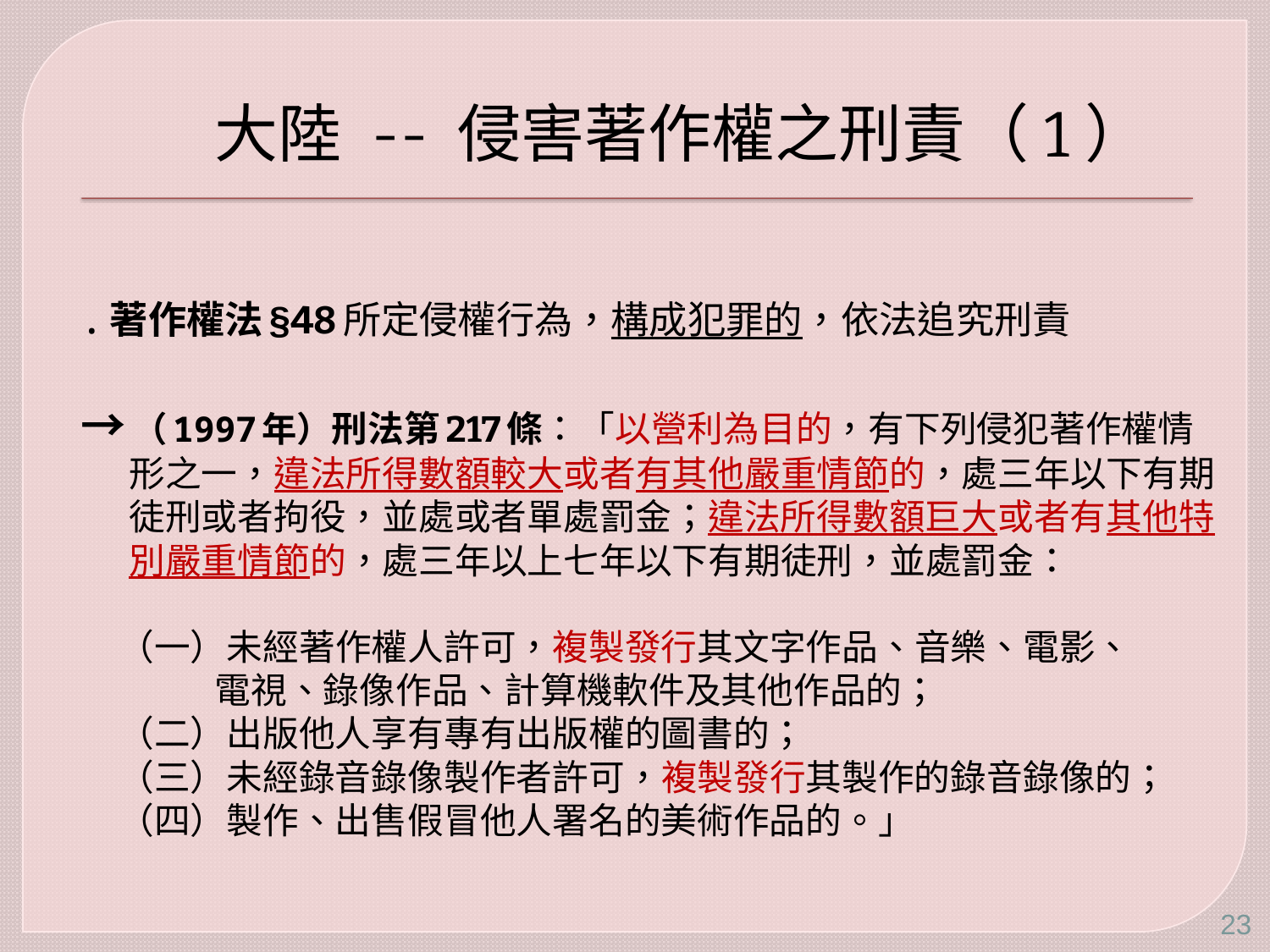

# 大陸 -- 侵害著作權之刑責（1）

․著作權法§48所定侵權行為，構成犯罪的，依法追究刑責

→（1997年）刑法第217條：「以營利為目的，有下列侵犯著作權情形之一，違法所得數額較大或者有其他嚴重情節的，處三年以下有期徒刑或者拘役，並處或者單處罰金；違法所得數額巨大或者有其他特別嚴重情節的，處三年以上七年以下有期徒刑，並處罰金：

    （一）未經著作權人許可，複製發行其文字作品、音樂、電影、
                電視、錄像作品、計算機軟件及其他作品的；
    （二）出版他人享有專有出版權的圖書的；
    （三）未經錄音錄像製作者許可，複製發行其製作的錄音錄像的；
    （四）製作、出售假冒他人署名的美術作品的。」
23